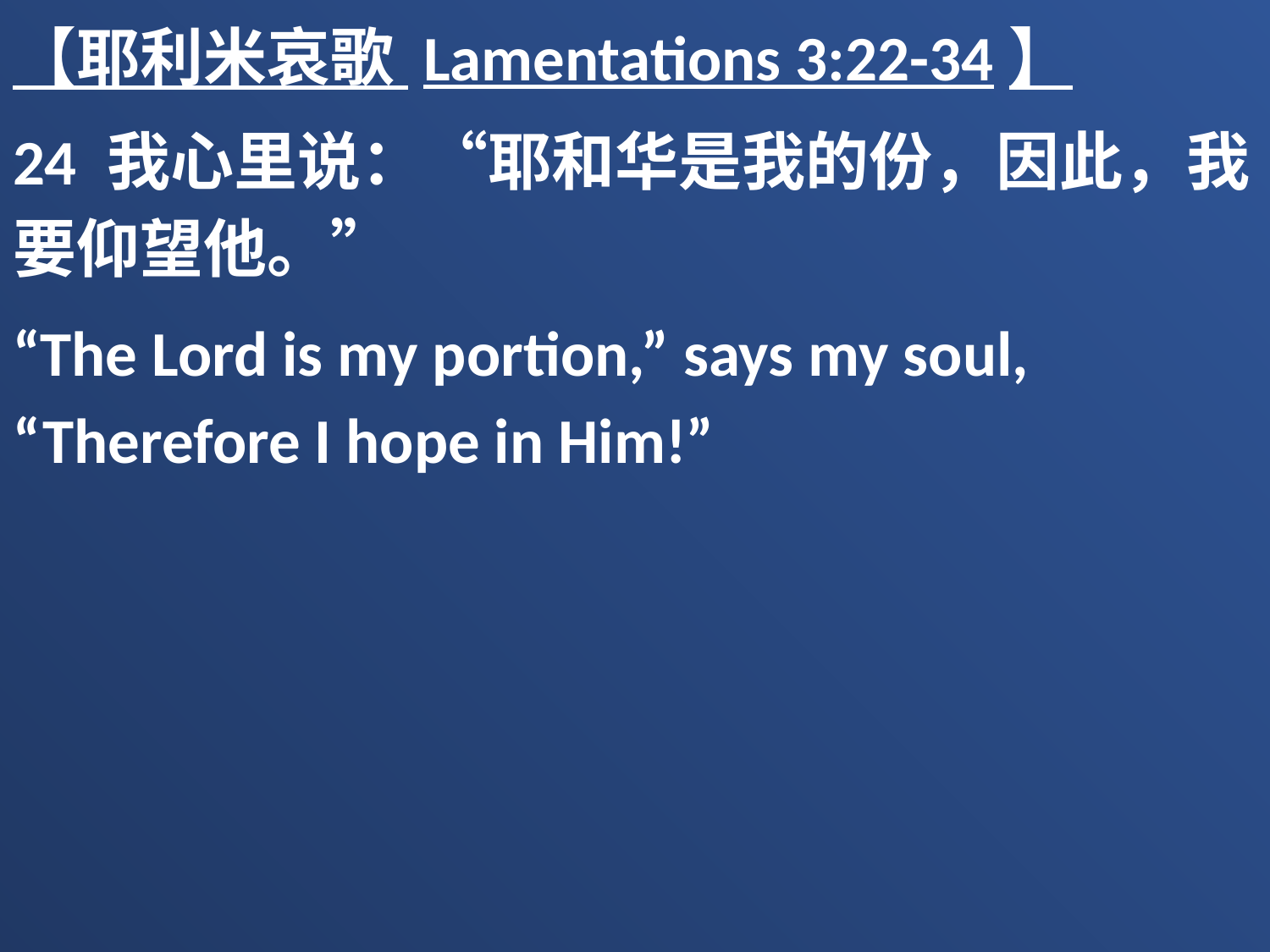

【耶利米哀歌 Lamentations 3:22-34】
24 我心里说：“耶和华是我的份，因此，我要仰望他。”
“The Lord is my portion,” says my soul, “Therefore I hope in Him!”